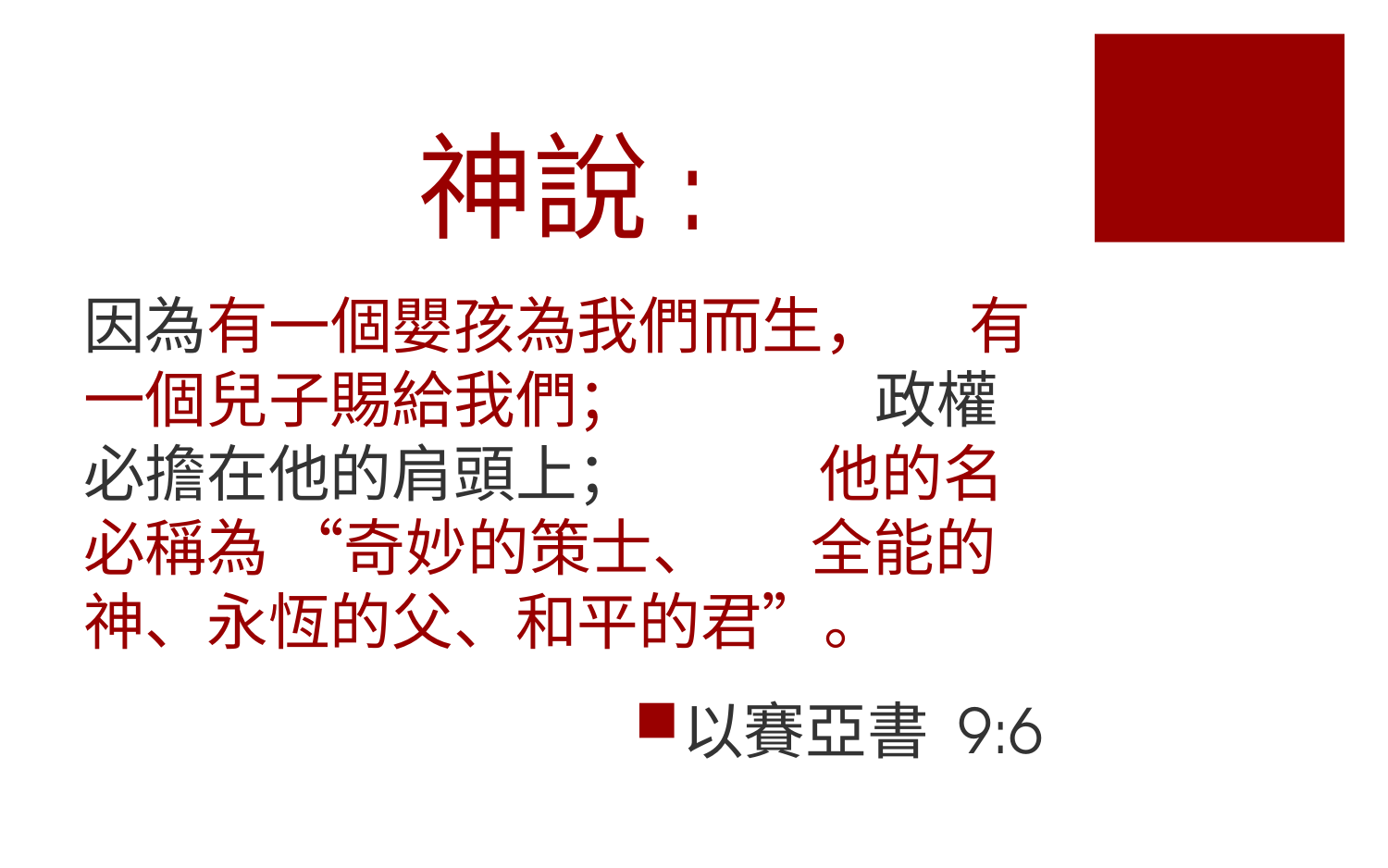

# 神說:
因為有一個嬰孩為我們而生，      有一個兒子賜給我們；                 政權必擔在他的肩頭上；             他的名必稱為 “奇妙的策士、       全能的神、永恆的父、和平的君”。
以賽亞書 9:6